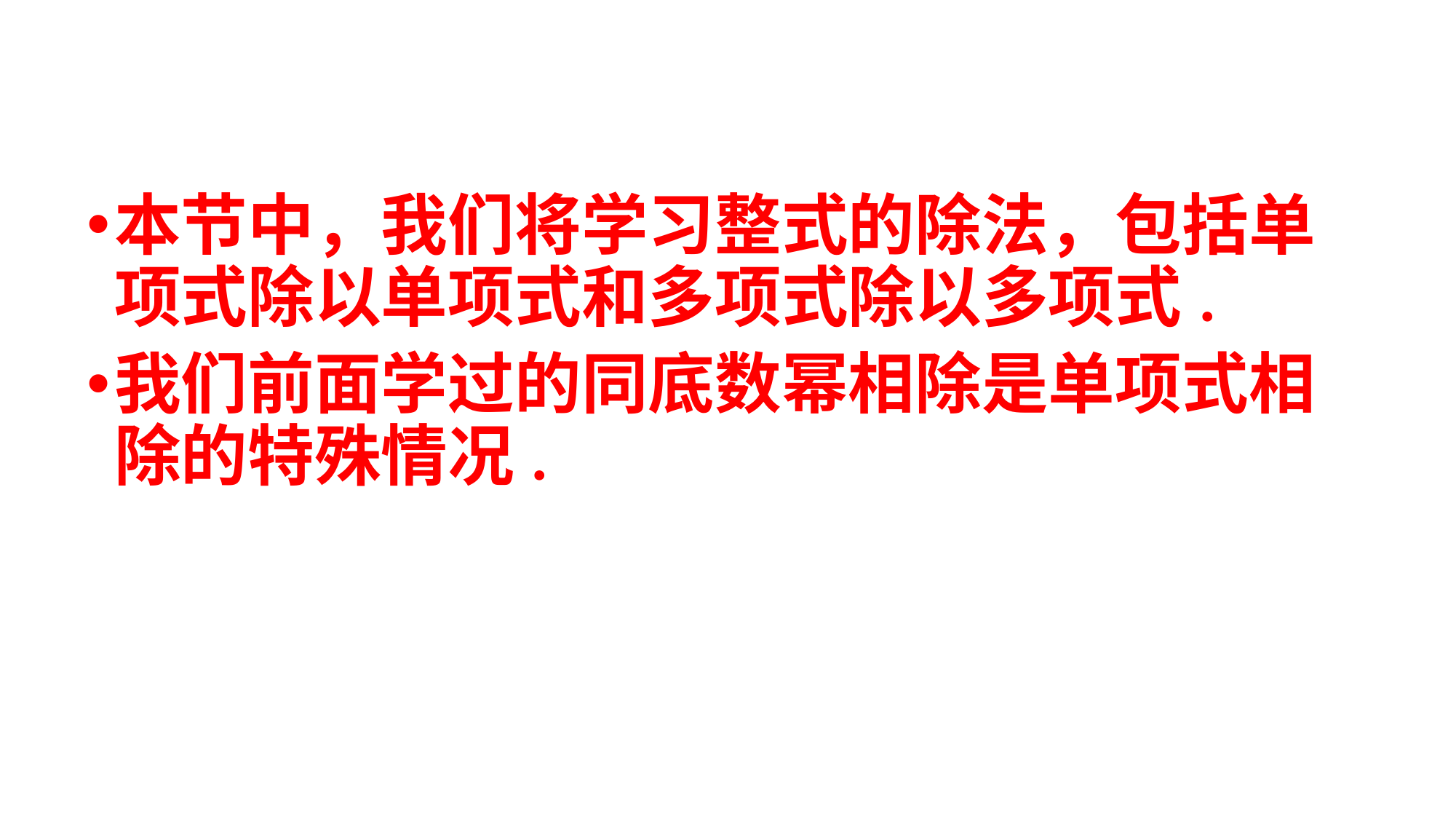

本节中，我们将学习整式的除法，包括单项式除以单项式和多项式除以多项式.
我们前面学过的同底数幂相除是单项式相除的特殊情况.